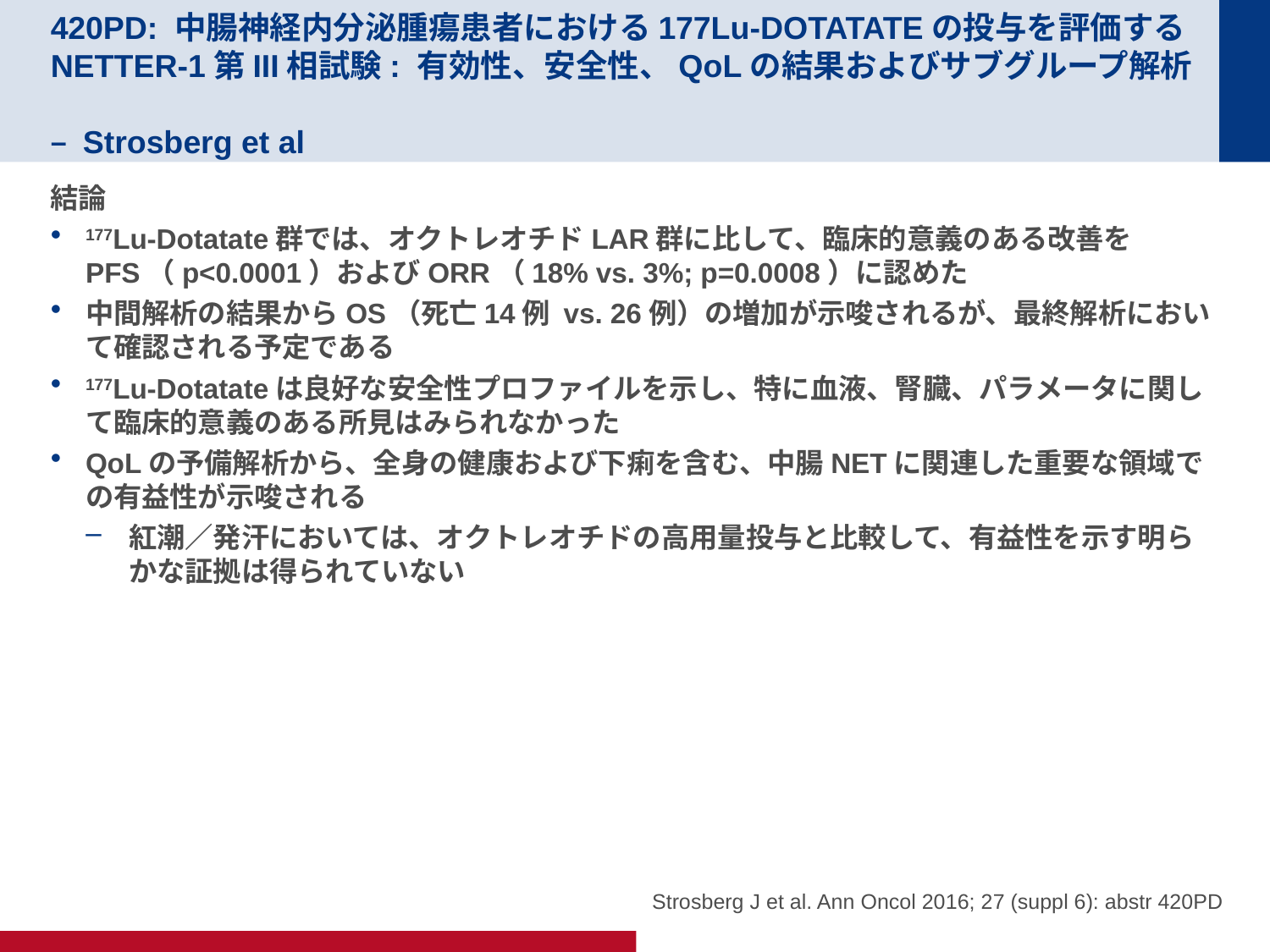

# 420PD: 中腸神経内分泌腫瘍患者における177Lu-DOTATATEの投与を評価するNETTER-1第III相試験: 有効性、安全性、QoLの結果およびサブグループ解析 – Strosberg et al
結論
177Lu-Dotatate群では、オクトレオチドLAR群に比して、臨床的意義のある改善をPFS（p<0.0001）およびORR（18% vs. 3%; p=0.0008）に認めた
中間解析の結果からOS（死亡14例 vs. 26例）の増加が示唆されるが、最終解析において確認される予定である
177Lu-Dotatateは良好な安全性プロファイルを示し、特に血液、腎臓、パラメータに関して臨床的意義のある所見はみられなかった
QoLの予備解析から、全身の健康および下痢を含む、中腸NETに関連した重要な領域での有益性が示唆される
紅潮／発汗においては、オクトレオチドの高用量投与と比較して、有益性を示す明らかな証拠は得られていない
Strosberg J et al. Ann Oncol 2016; 27 (suppl 6): abstr 420PD